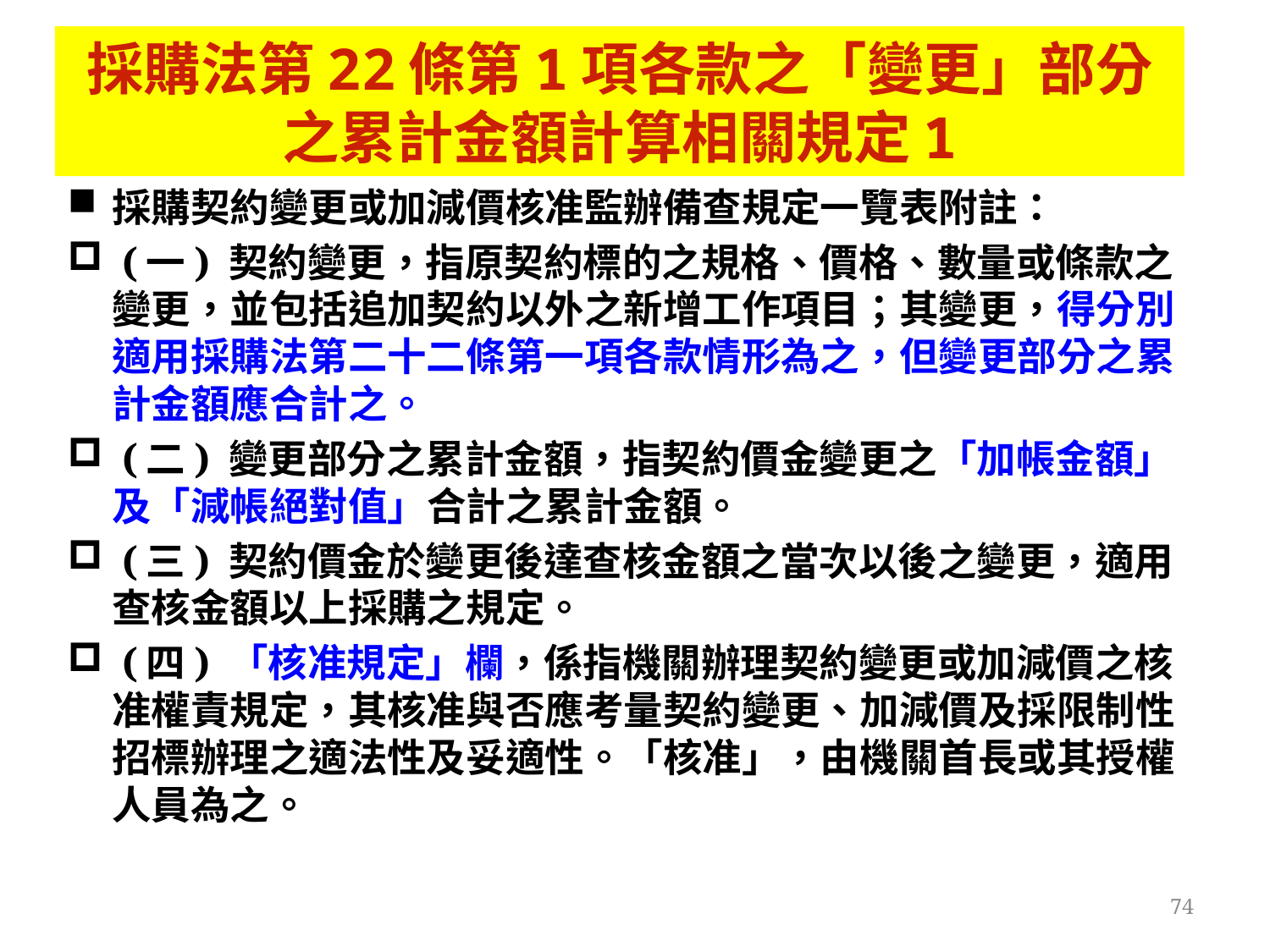

# 採購法第22條第1項各款之「變更」部分之累計金額計算相關規定1
採購契約變更或加減價核准監辦備查規定一覽表附註：
 (一) 契約變更，指原契約標的之規格、價格、數量或條款之變更，並包括追加契約以外之新增工作項目；其變更，得分別適用採購法第二十二條第一項各款情形為之，但變更部分之累計金額應合計之。
 (二) 變更部分之累計金額，指契約價金變更之「加帳金額」及「減帳絕對值」合計之累計金額。
 (三) 契約價金於變更後達查核金額之當次以後之變更，適用查核金額以上採購之規定。
 (四) 「核准規定」欄，係指機關辦理契約變更或加減價之核准權責規定，其核准與否應考量契約變更、加減價及採限制性招標辦理之適法性及妥適性。「核准」，由機關首長或其授權人員為之。
74